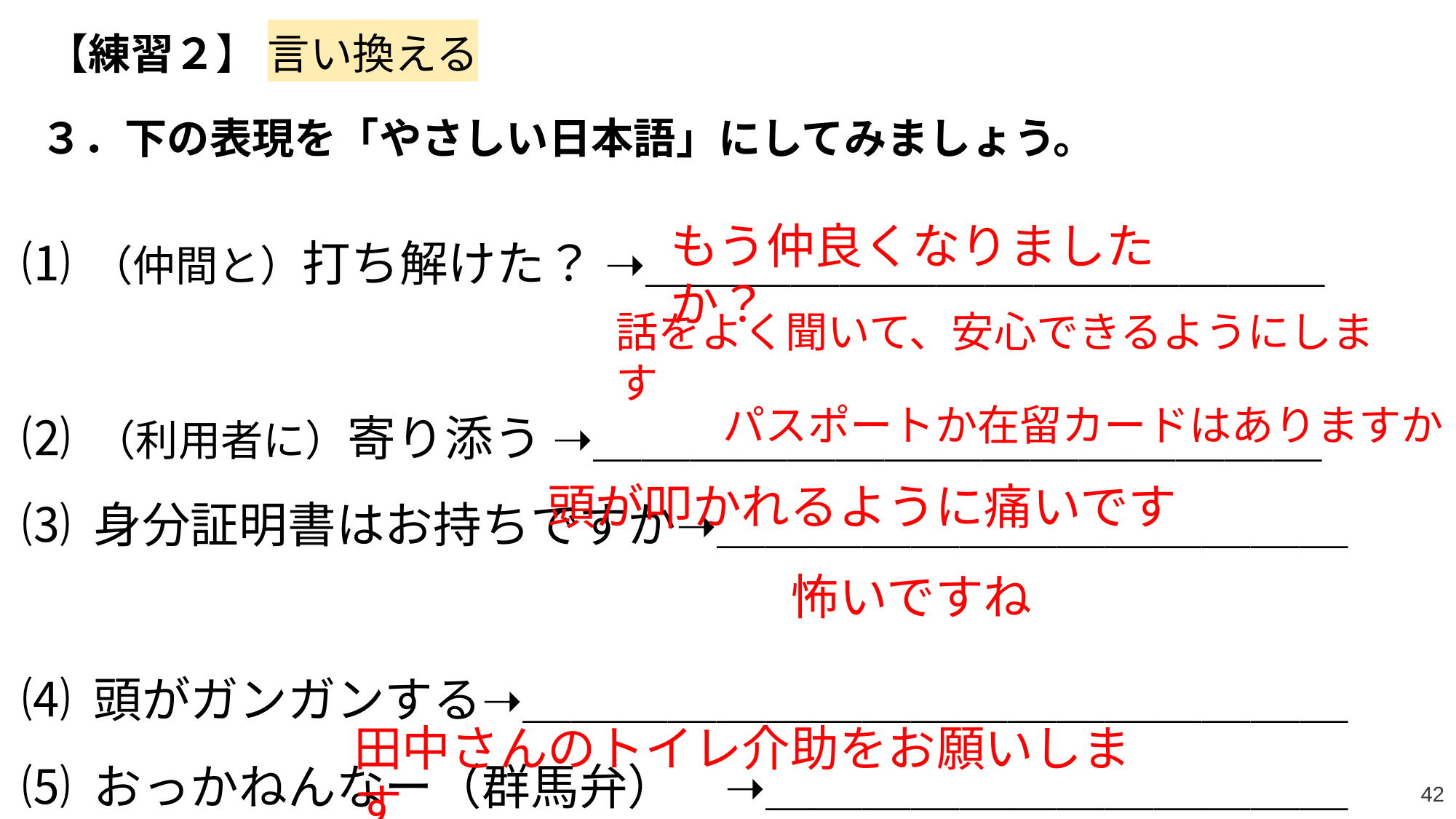

【練習２】 言い換える
  ３．下の表現を「やさしい日本語」にしてみましょう。
⑴ （仲間と）打ち解けた？ ➝＿＿＿＿＿＿＿＿＿＿＿＿＿＿
⑵ （利用者に）寄り添う ➝＿＿＿＿＿＿＿＿＿＿＿＿＿＿＿
⑶ 身分証明書はお持ちですか➝＿＿＿＿＿＿＿＿＿＿＿＿＿
⑷ 頭がガンガンする➝＿＿＿＿＿＿＿＿＿＿＿＿＿＿＿＿＿
⑸ おっかねんなー（群馬弁）　➝＿＿＿＿＿＿＿＿＿＿＿＿
⑹ 田中さん、トイレに行きたそうじゃない？
                   ➝ ＿＿＿＿＿＿＿＿＿＿＿＿＿＿＿＿＿＿＿＿
もう仲良くなりましたか？
話をよく聞いて、安心できるようにします
パスポートか在留カードはありますか
頭が叩かれるように痛いです
怖いですね
田中さんのトイレ介助をお願いします
42